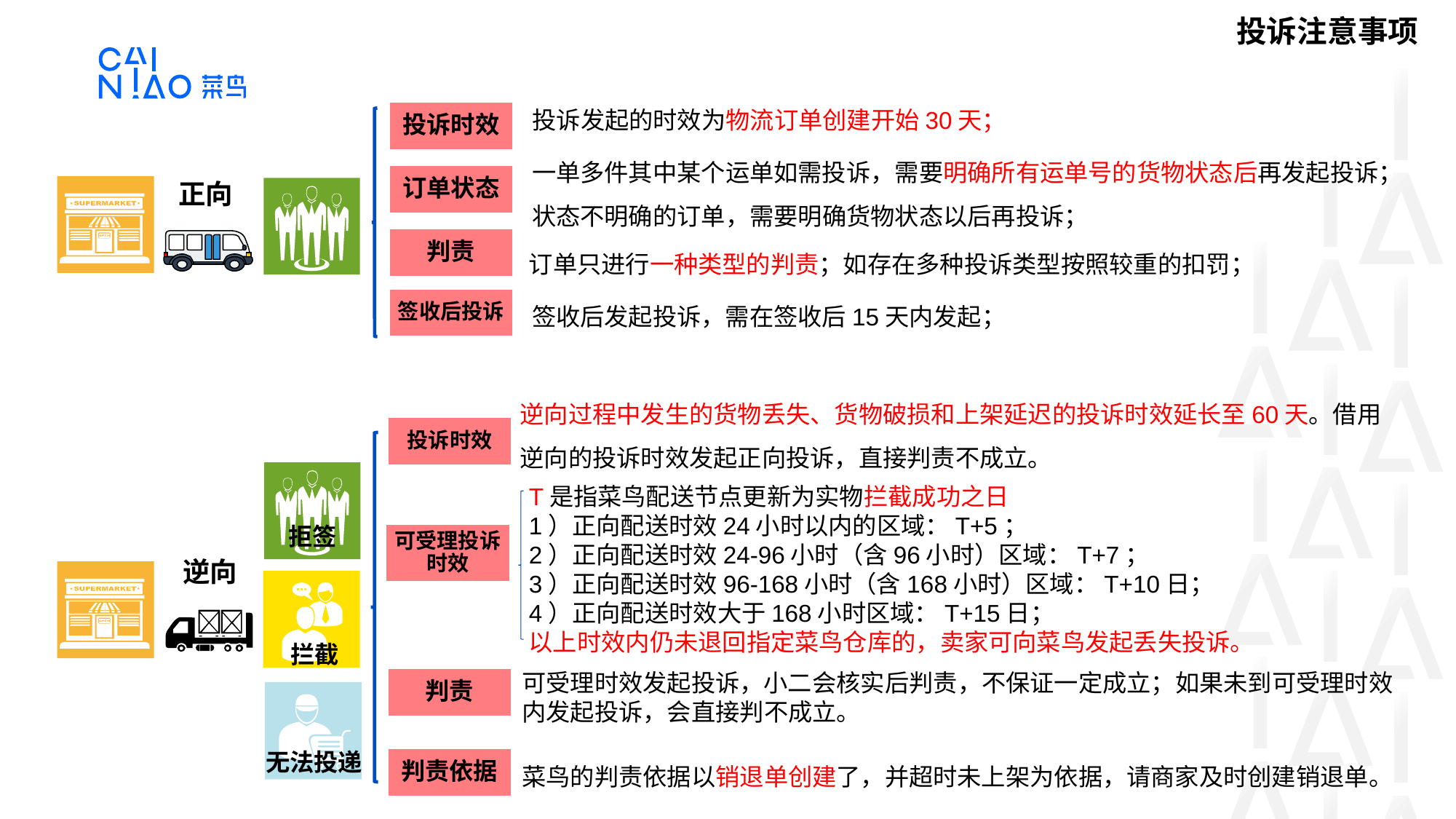

投诉注意事项
投诉发起的时效为物流订单创建开始30天；
投诉时效
订单状态
判责
签收后投诉

一单多件其中某个运单如需投诉，需要明确所有运单号的货物状态后再发起投诉；状态不明确的订单，需要明确货物状态以后再投诉；
正向

订单只进行一种类型的判责；如存在多种投诉类型按照较重的扣罚；

签收后发起投诉，需在签收后15天内发起；
逆向过程中发生的货物丢失、货物破损和上架延迟的投诉时效延长至60天。借用逆向的投诉时效发起正向投诉，直接判责不成立。
投诉时效
可受理投诉时效
判责

T是指菜鸟配送节点更新为实物拦截成功之日
1）正向配送时效24小时以内的区域：T+5；
2）正向配送时效24-96小时（含96小时）区域：T+7；
3）正向配送时效96-168小时（含168小时）区域：T+10日；
4）正向配送时效大于168小时区域：T+15日；
以上时效内仍未退回指定菜鸟仓库的，卖家可向菜鸟发起丢失投诉。

拒签
逆向

拦截
可受理时效发起投诉，小二会核实后判责，不保证一定成立；如果未到可受理时效内发起投诉，会直接判不成立。

无法投递
判责依据
菜鸟的判责依据以销退单创建了，并超时未上架为依据，请商家及时创建销退单。